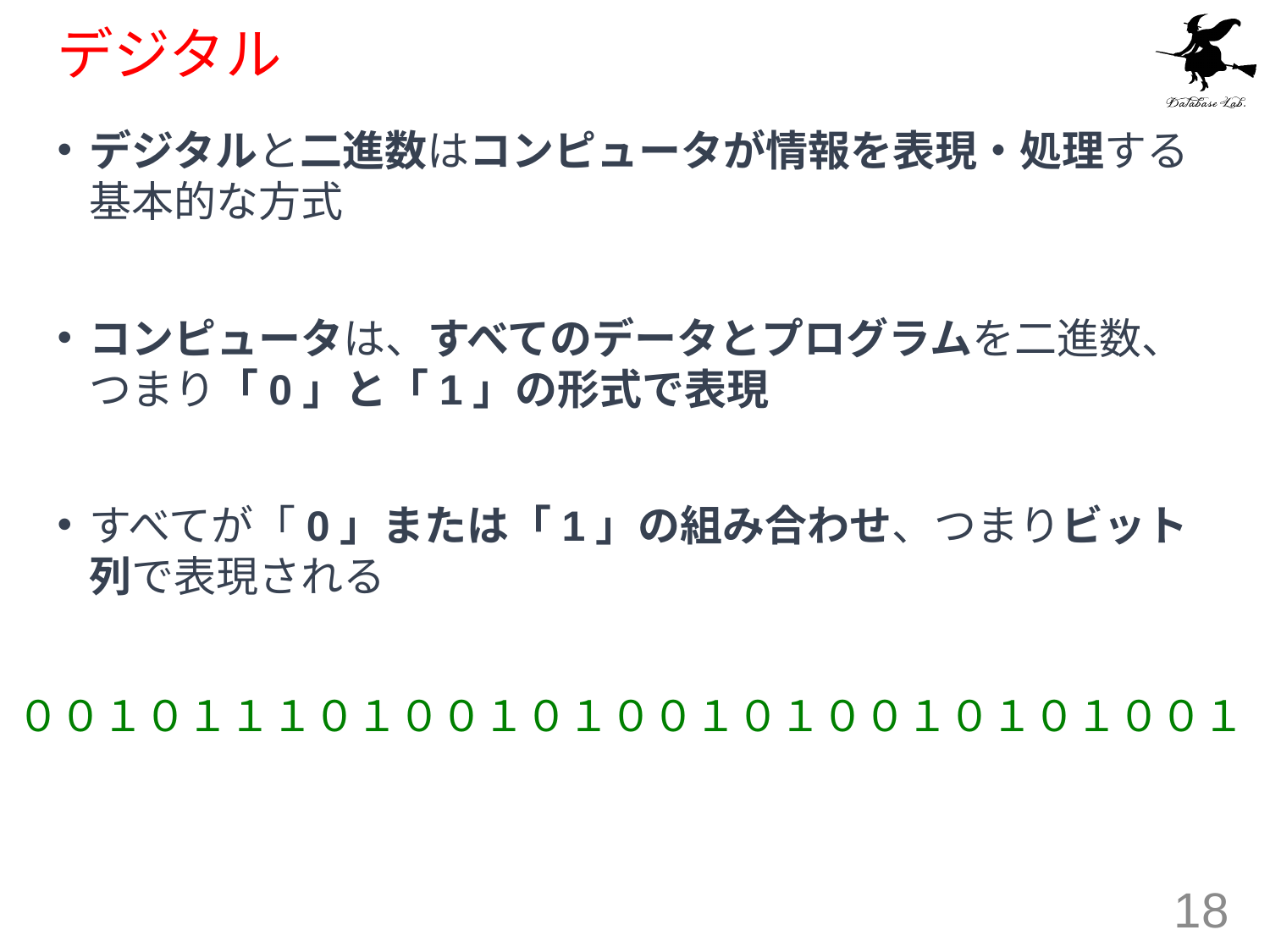

# デジタル
デジタルと二進数はコンピュータが情報を表現・処理する基本的な方式

コンピュータは、すべてのデータとプログラムを二進数、つまり「0」と「1」の形式で表現

すべてが「0」または「1」の組み合わせ、つまりビット列で表現される
００１０１１１０１００１０１００１０１００１０１０１００１
18